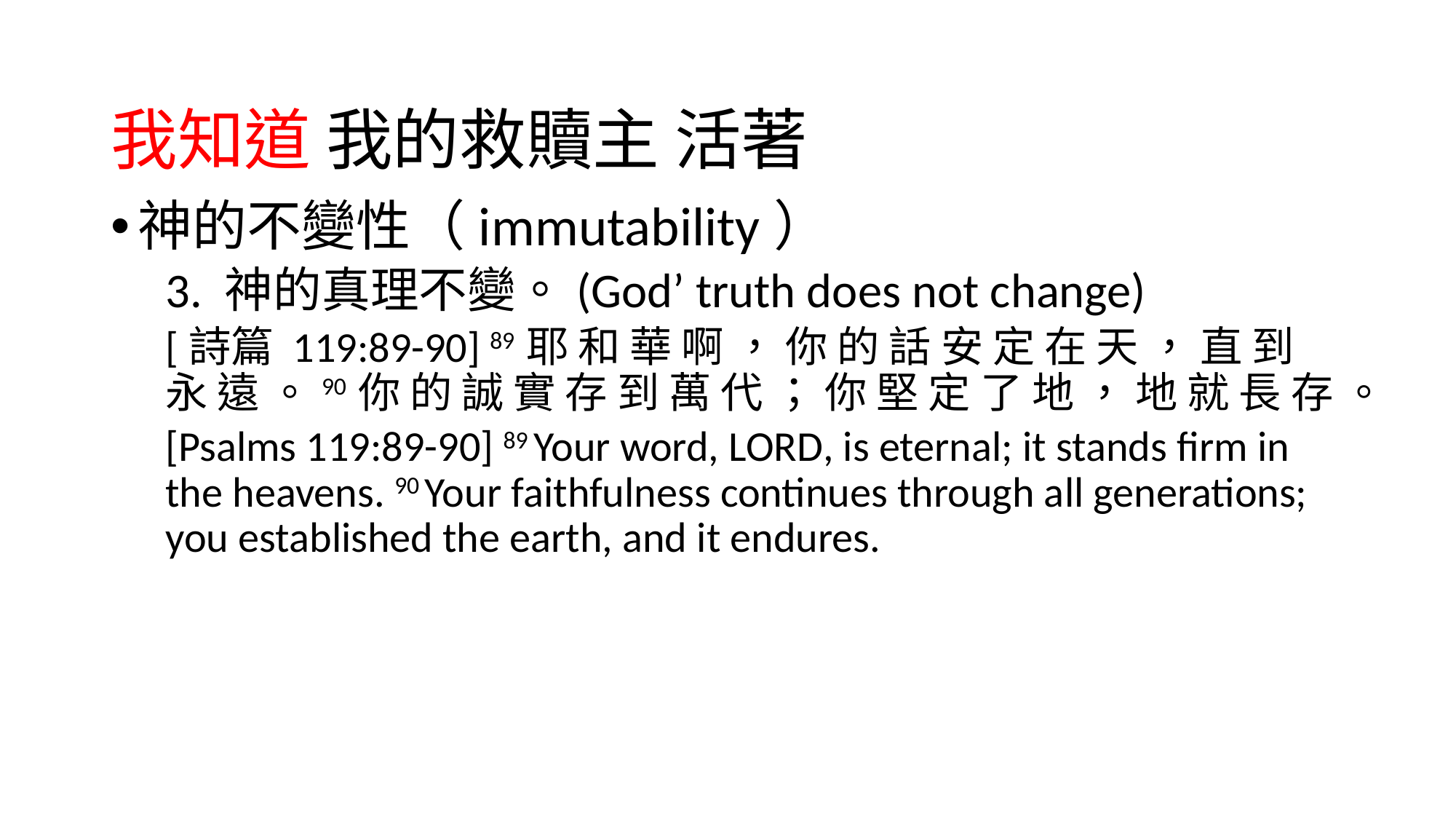

# 我知道 我的救贖主 活著
神的不變性（immutability）
3. 神的真理不變。(God’ truth does not change)
[詩篇 119:89-90] 89 耶 和 華 啊 ， 你 的 話 安 定 在 天 ， 直 到 永 遠 。90 你 的 誠 實 存 到 萬 代 ； 你 堅 定 了 地 ， 地 就 長 存 。
[Psalms 119:89-90] 89 Your word, Lord, is eternal; it stands firm in the heavens. 90 Your faithfulness continues through all generations; you established the earth, and it endures.